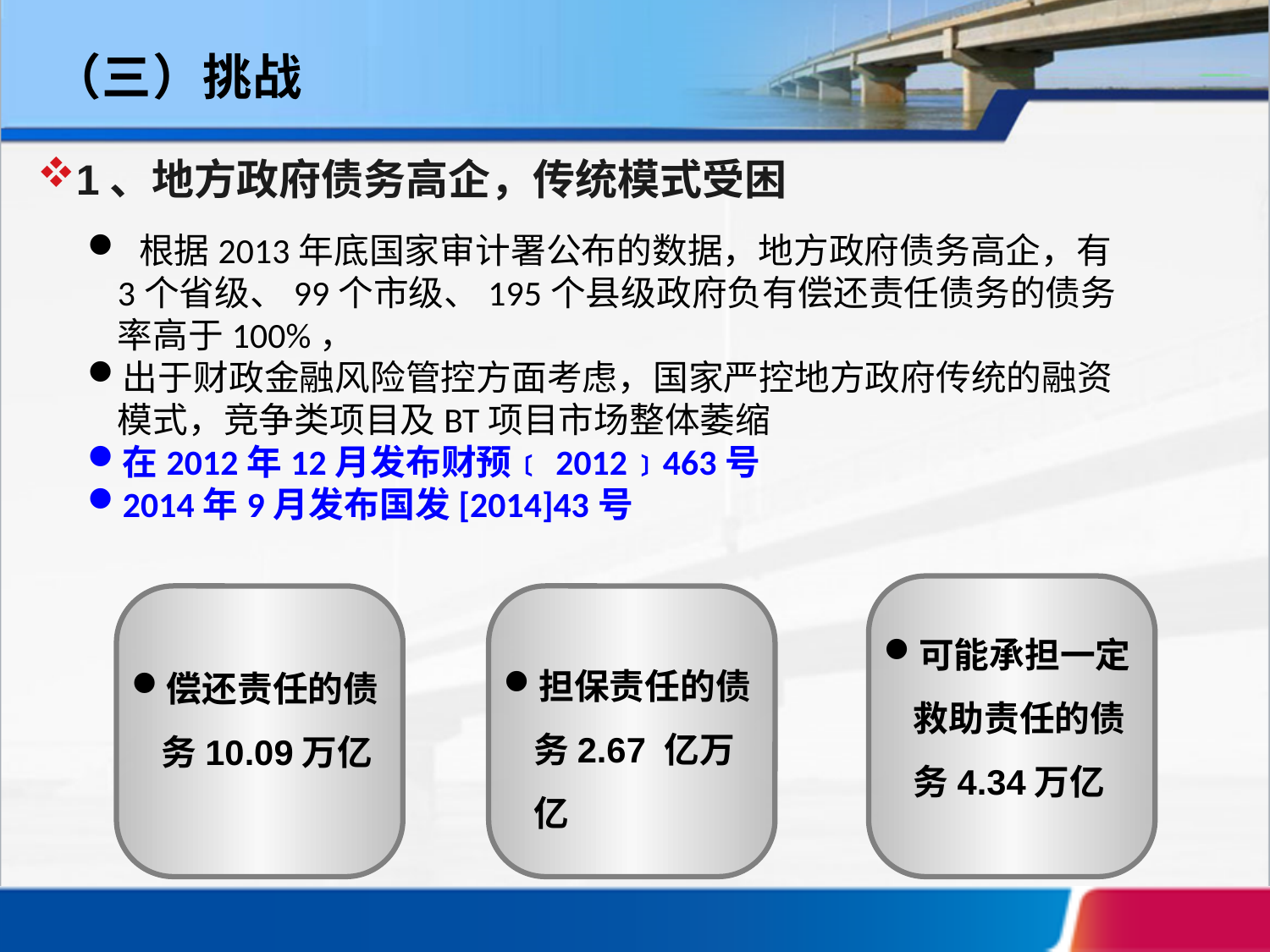

（三）挑战
1、地方政府债务高企，传统模式受困
 根据2013年底国家审计署公布的数据，地方政府债务高企，有3个省级、99个市级、195个县级政府负有偿还责任债务的债务率高于100%，
出于财政金融风险管控方面考虑，国家严控地方政府传统的融资模式，竞争类项目及BT项目市场整体萎缩
在2012年12月发布财预﹝2012﹞463号
2014年9月发布国发[2014]43号

偿还责任的债务10.09万亿
可能承担一定救助责任的债务4.34万亿
担保责任的债务2.67 亿万亿